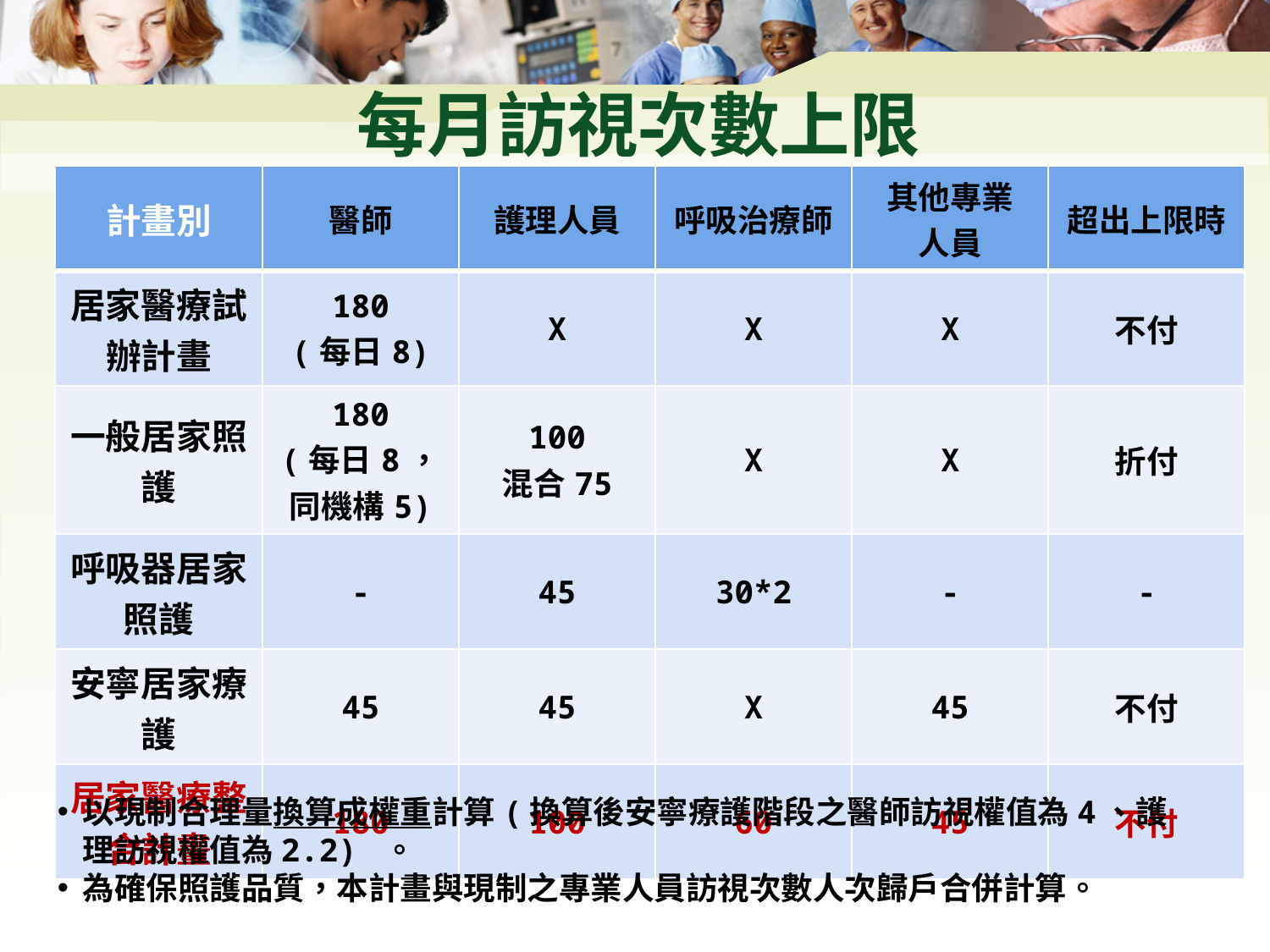

# 每月訪視次數上限
| 計畫別 | 醫師 | 護理人員 | 呼吸治療師 | 其他專業 人員 | 超出上限時 |
| --- | --- | --- | --- | --- | --- |
| 居家醫療試辦計畫 | 180 (每日8) | X | X | X | 不付 |
| 一般居家照護 | 180 (每日8， 同機構5) | 100 混合75 | X | X | 折付 |
| 呼吸器居家照護 | - | 45 | 30\*2 | - | - |
| 安寧居家療護 | 45 | 45 | X | 45 | 不付 |
| 居家醫療整合計畫 | 180 | 100 | 60 | 45 | 不付 |
以現制合理量換算成權重計算(換算後安寧療護階段之醫師訪視權值為4、護理訪視權值為2.2) 。
為確保照護品質，本計畫與現制之專業人員訪視次數人次歸戶合併計算。